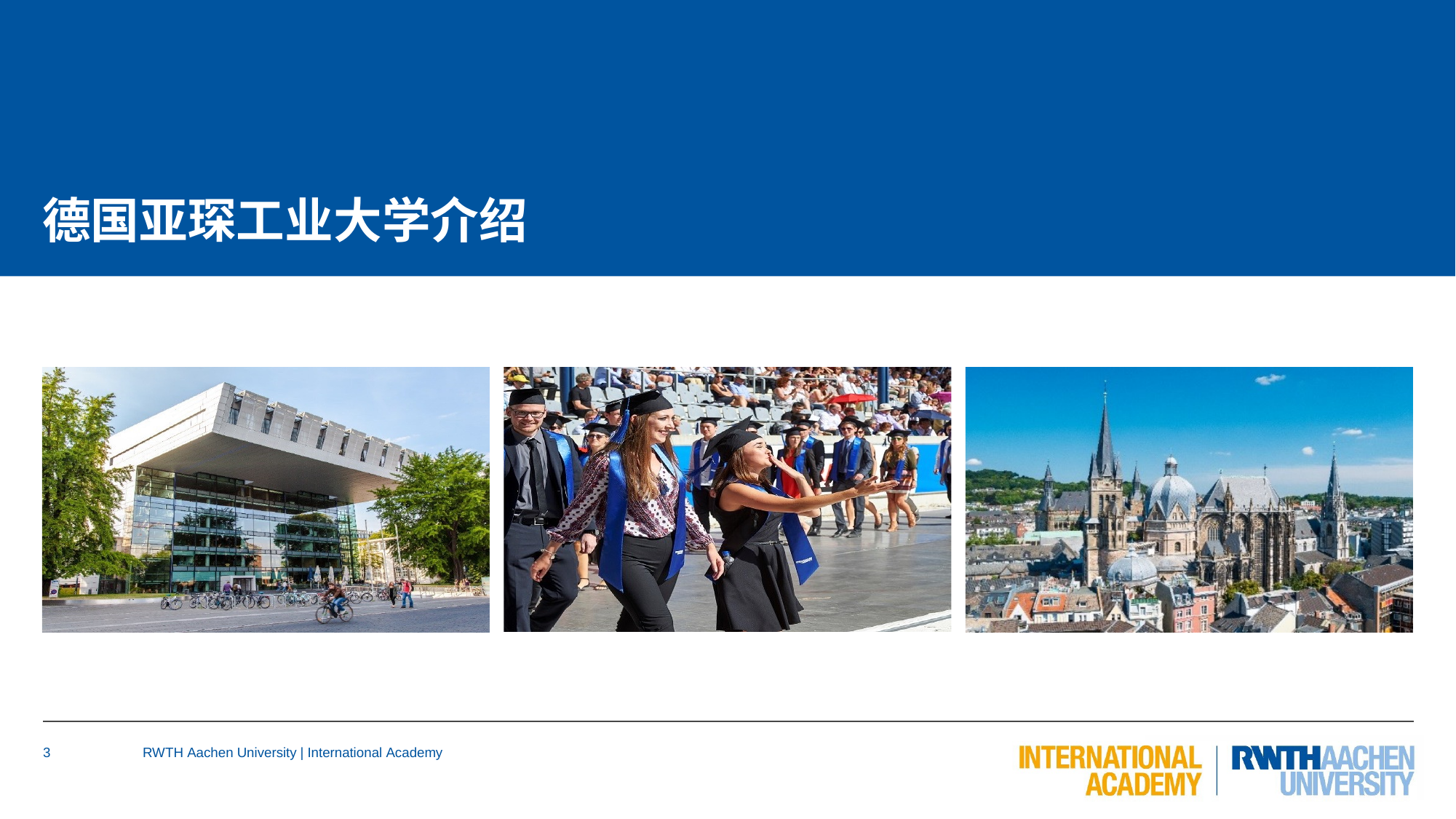

# 德国亚琛工业大学介绍

3
RWTH Aachen University | International Academy